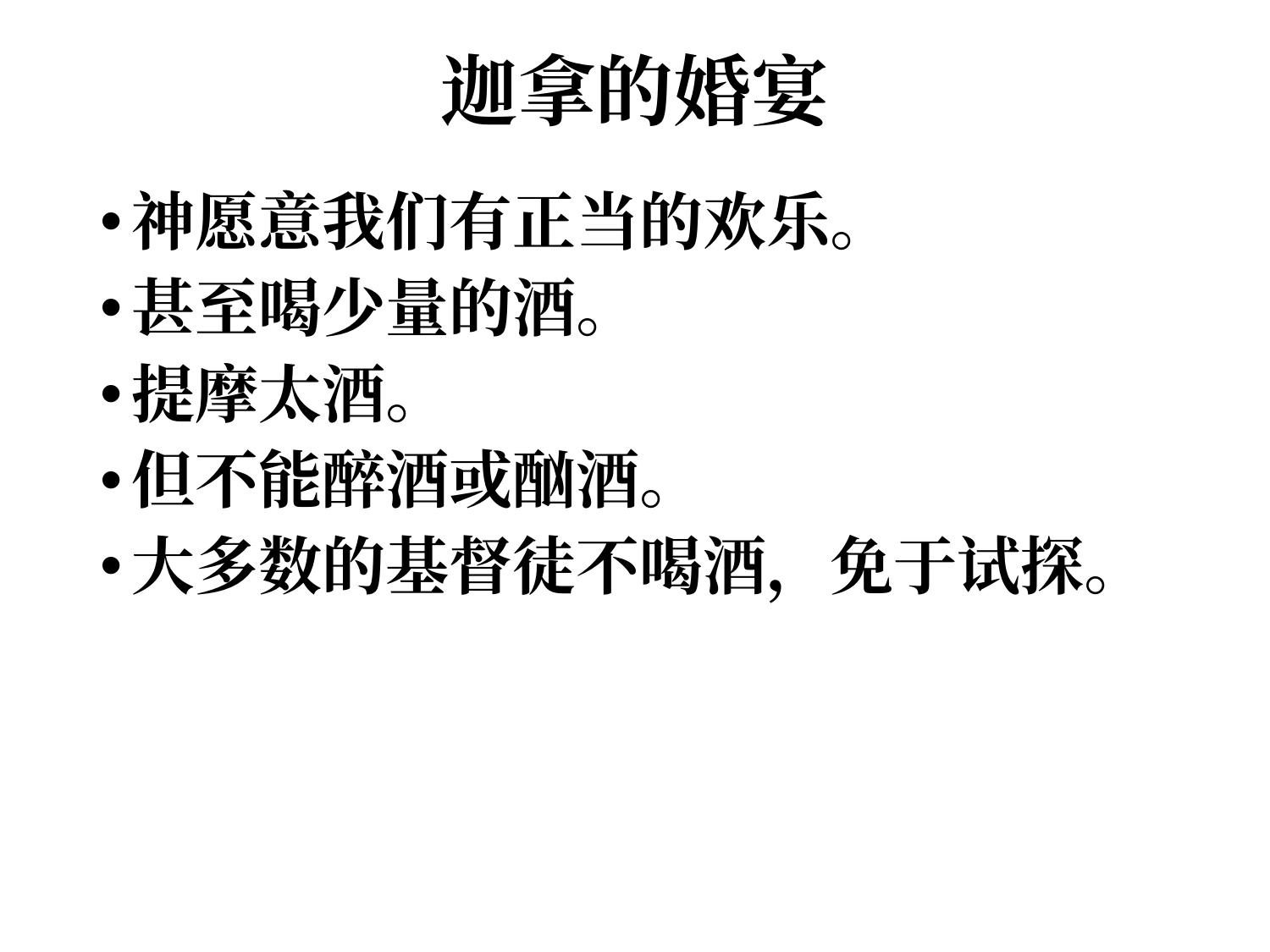

# 迦拿的婚宴
神愿意我们有正当的欢乐。
甚至喝少量的酒。
提摩太酒。
但不能醉酒或酗酒。
大多数的基督徒不喝酒，免于试探。